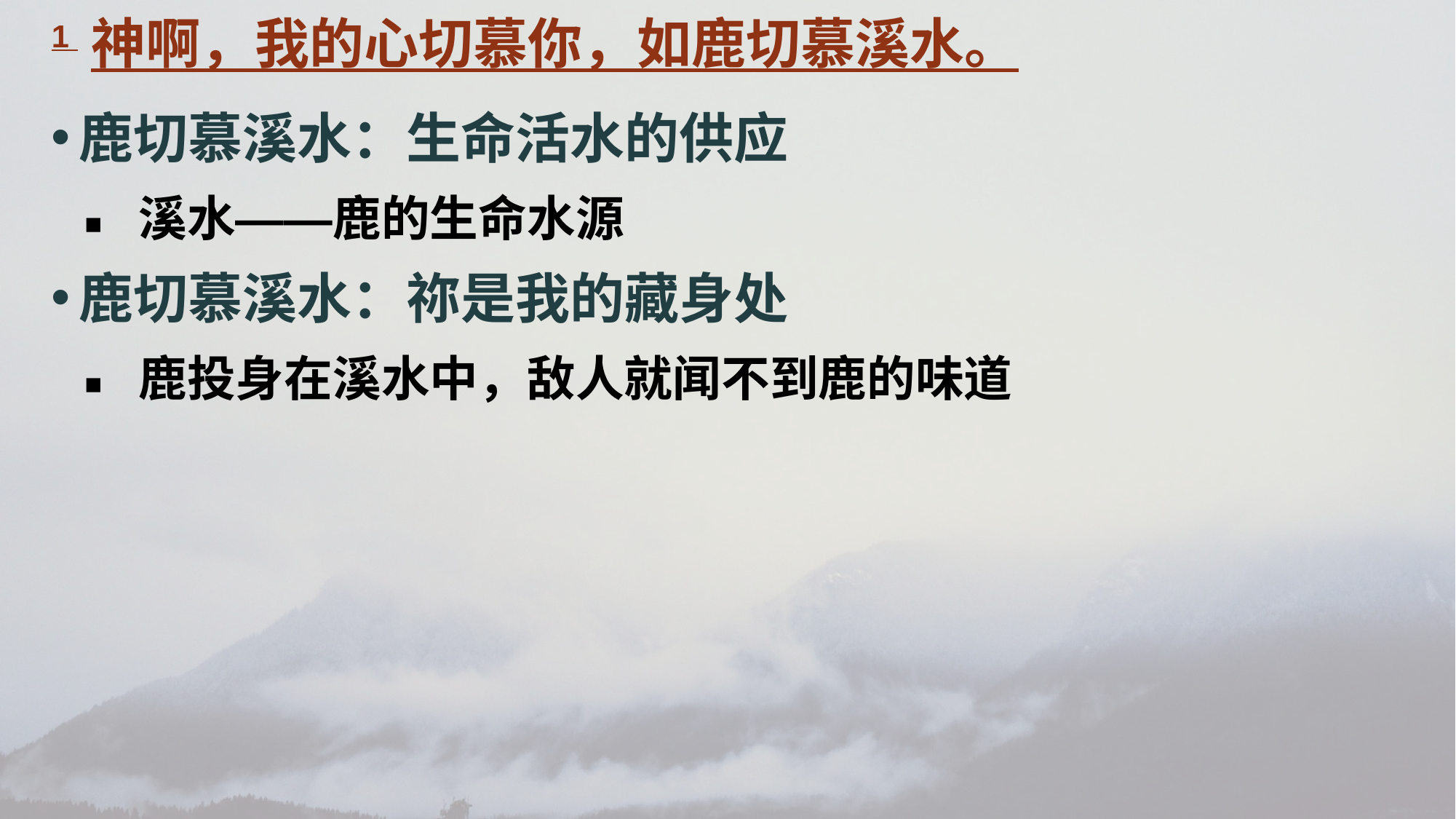

1 神啊，我的心切慕你，如鹿切慕溪水。
鹿切慕溪水：生命活水的供应
溪水——鹿的生命水源
鹿切慕溪水：祢是我的藏身处
鹿投身在溪水中，敌人就闻不到鹿的味道